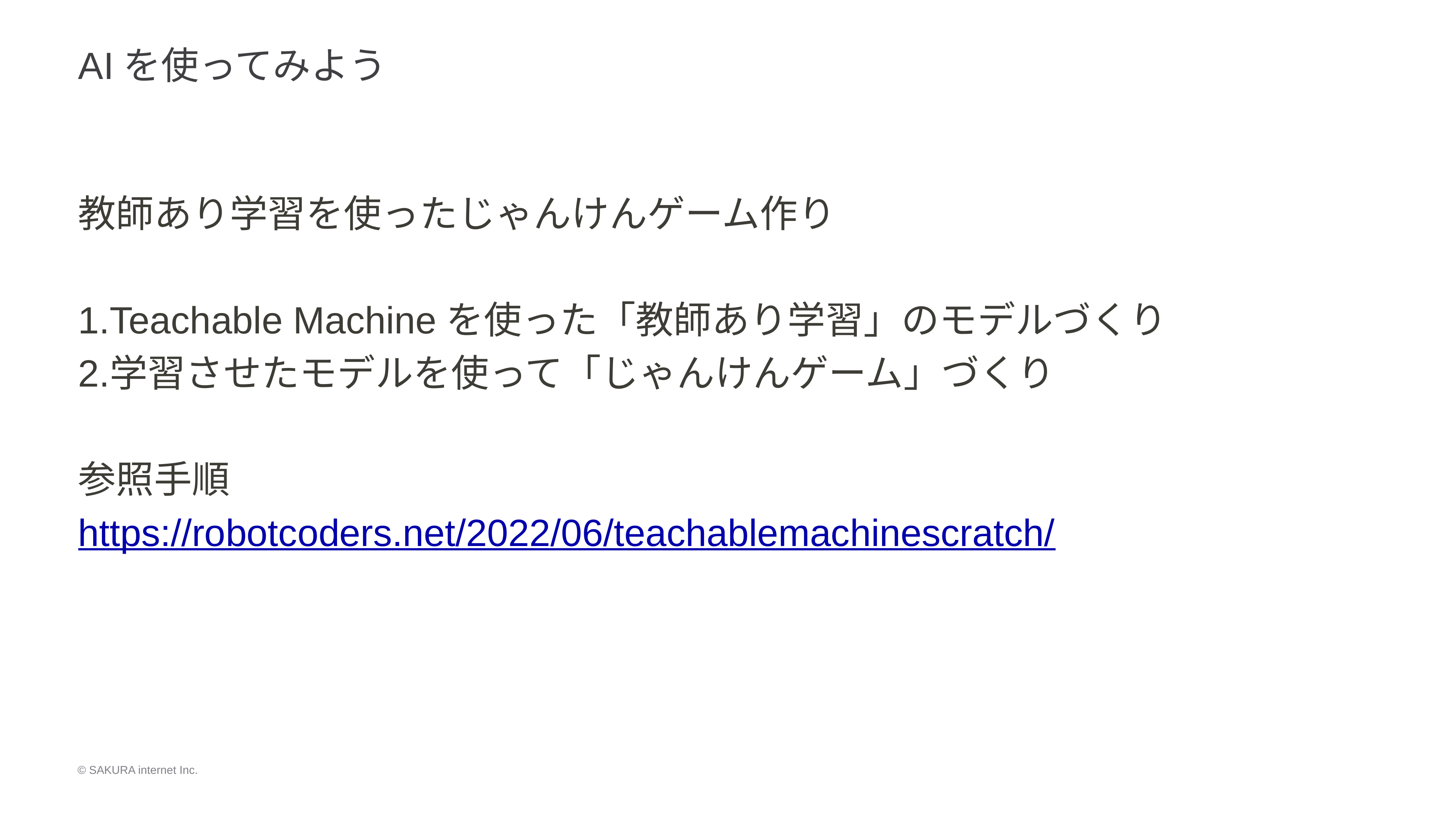

AIを使ってみよう
教師あり学習を使ったじゃんけんゲーム作り

Teachable Machineを使った「教師あり学習」のモデルづくり
学習させたモデルを使って「じゃんけんゲーム」づくり

参照手順
https://robotcoders.net/2022/06/teachablemachinescratch/